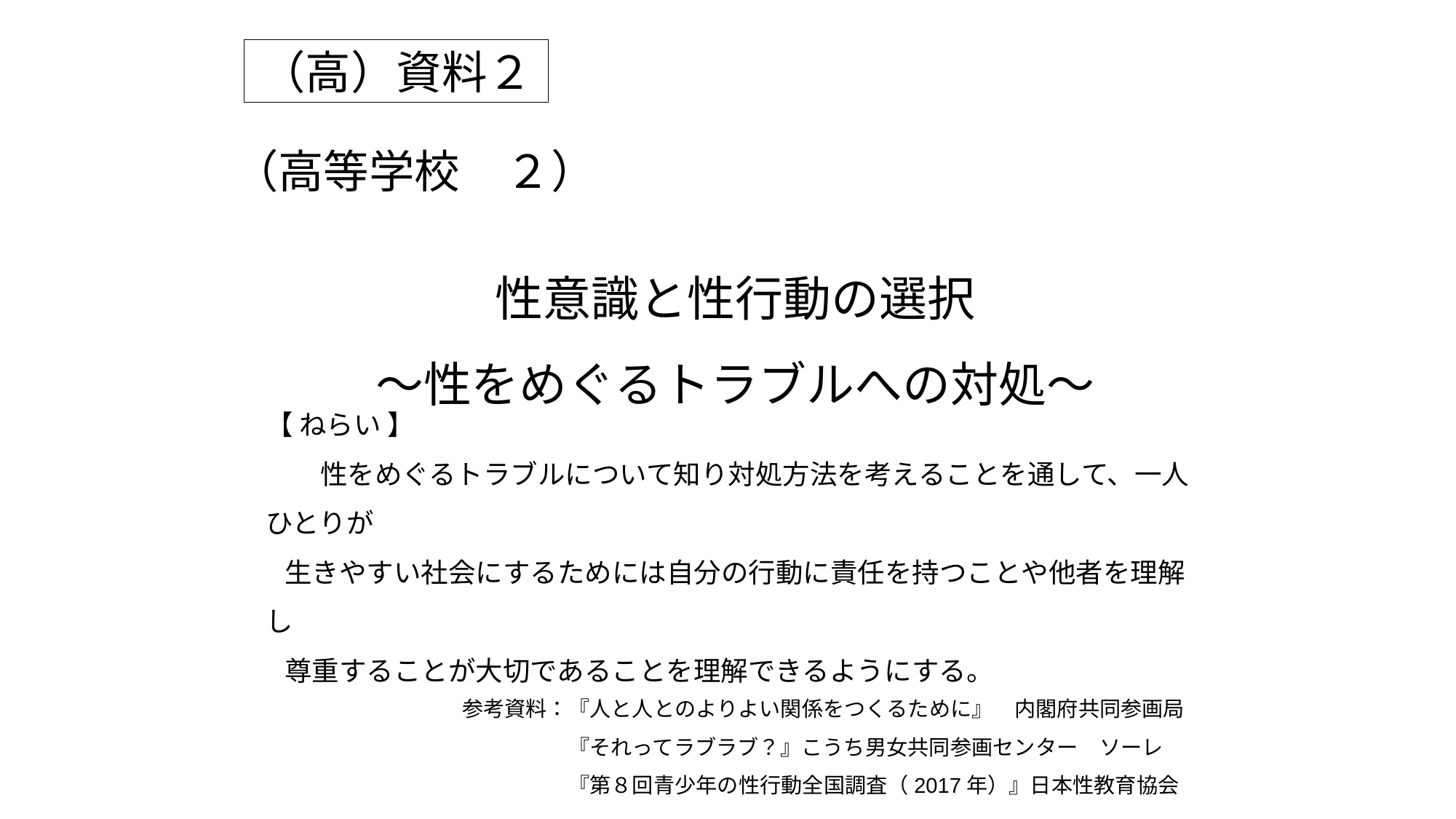

（高）資料２
# （高等学校　２）
性意識と性行動の選択
～性をめぐるトラブルへの対処～
【 ねらい 】
　　性をめぐるトラブルについて知り対処方法を考えることを通して、一人ひとりが
  生きやすい社会にするためには自分の行動に責任を持つことや他者を理解し
  尊重することが大切であることを理解できるようにする。
参考資料：『人と人とのよりよい関係をつくるために』　内閣府共同参画局
　　　　　『それってラブラブ？』こうち男女共同参画センター　ソーレ
　　　　　『第８回青少年の性行動全国調査（2017年）』日本性教育協会